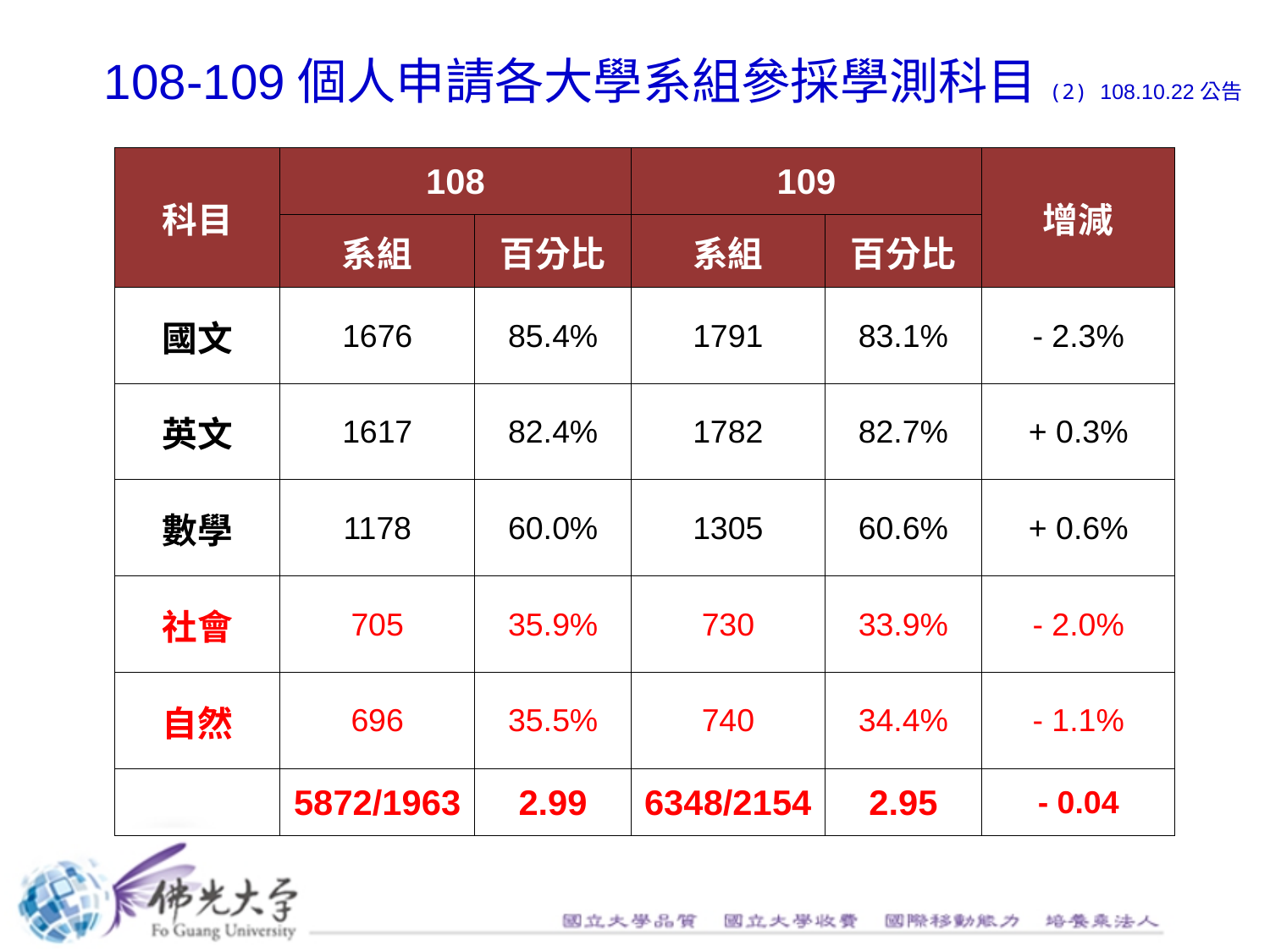

108-109個人申請各大學系組參採學測科目(2) 108.10.22公告
| 科目 | 108 |  | 109 |  | 增減 |
| --- | --- | --- | --- | --- | --- |
|  | 系組 | 百分比 | 系組 | 百分比 |  |
| 國文 | 1676 | 85.4% | 1791 | 83.1% | - 2.3% |
| 英文 | 1617 | 82.4% | 1782 | 82.7% | + 0.3% |
| 數學 | 1178 | 60.0% | 1305 | 60.6% | + 0.6% |
| 社會 | 705 | 35.9% | 730 | 33.9% | - 2.0% |
| 自然 | 696 | 35.5% | 740 | 34.4% | - 1.1% |
|  | 5872/1963 | 2.99 | 6348/2154 | 2.95 | - 0.04 |